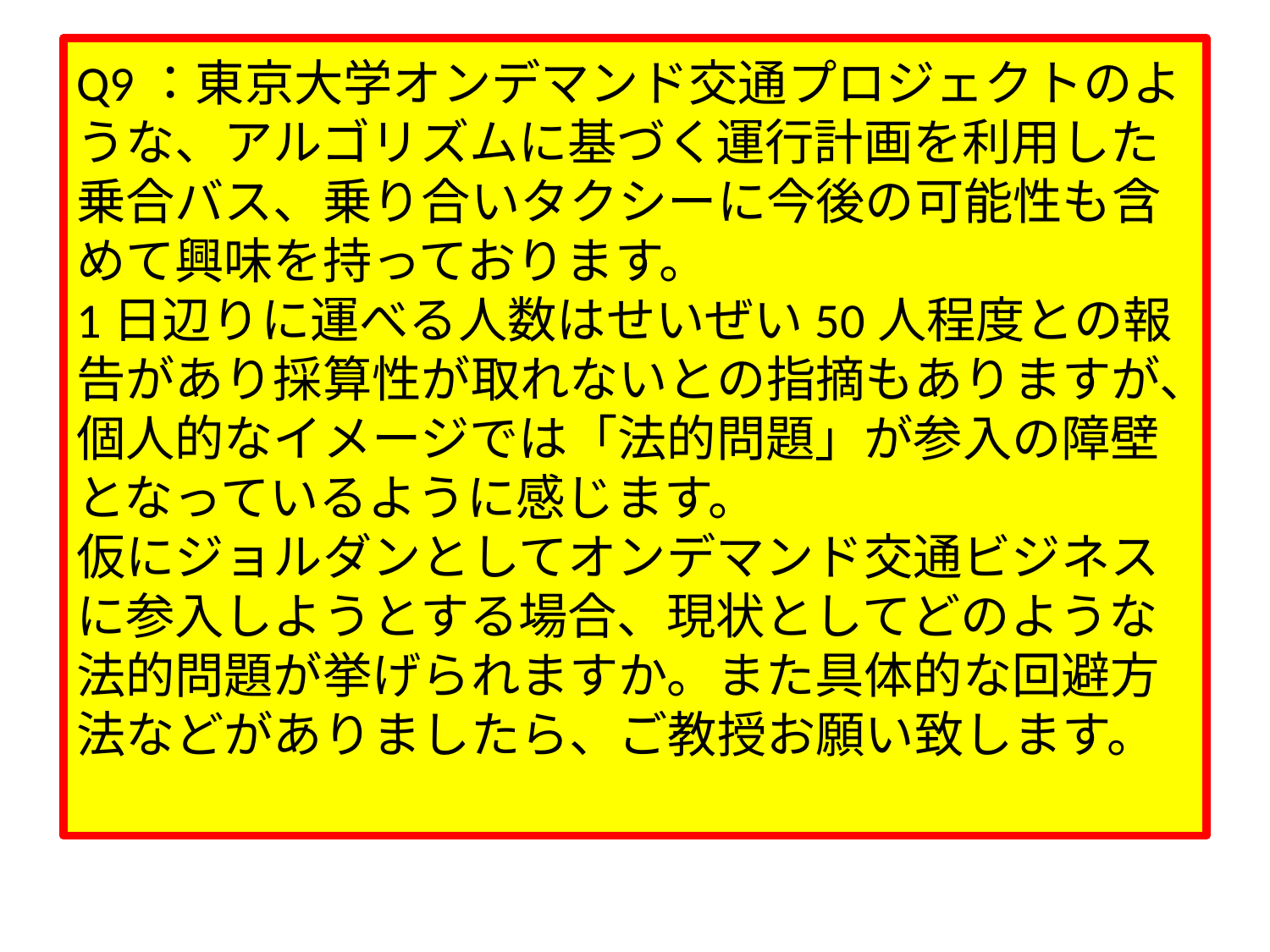

# Q9：東京大学オンデマンド交通プロジェクトのような、アルゴリズムに基づく運行計画を利用した乗合バス、乗り合いタクシーに今後の可能性も含めて興味を持っております。 1日辺りに運べる人数はせいぜい50人程度との報告があり採算性が取れないとの指摘もありますが、個人的なイメージでは「法的問題」が参入の障壁となっているように感じます。 仮にジョルダンとしてオンデマンド交通ビジネスに参入しようとする場合、現状としてどのような法的問題が挙げられますか。また具体的な回避方法などがありましたら、ご教授お願い致します。